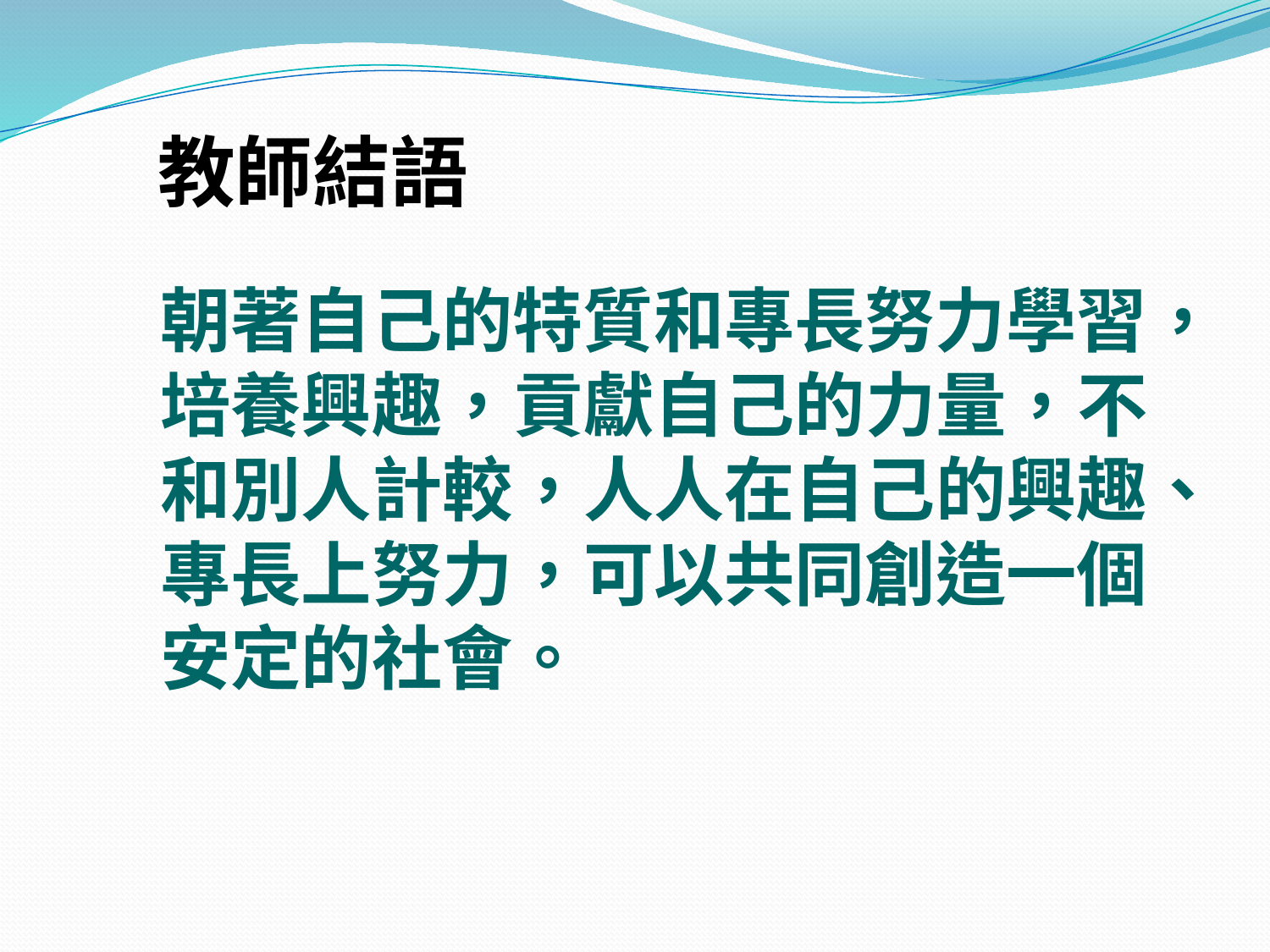

教師結語
朝著自己的特質和專長努力學習，培養興趣，貢獻自己的力量，不和別人計較，人人在自己的興趣、專長上努力，可以共同創造一個安定的社會。